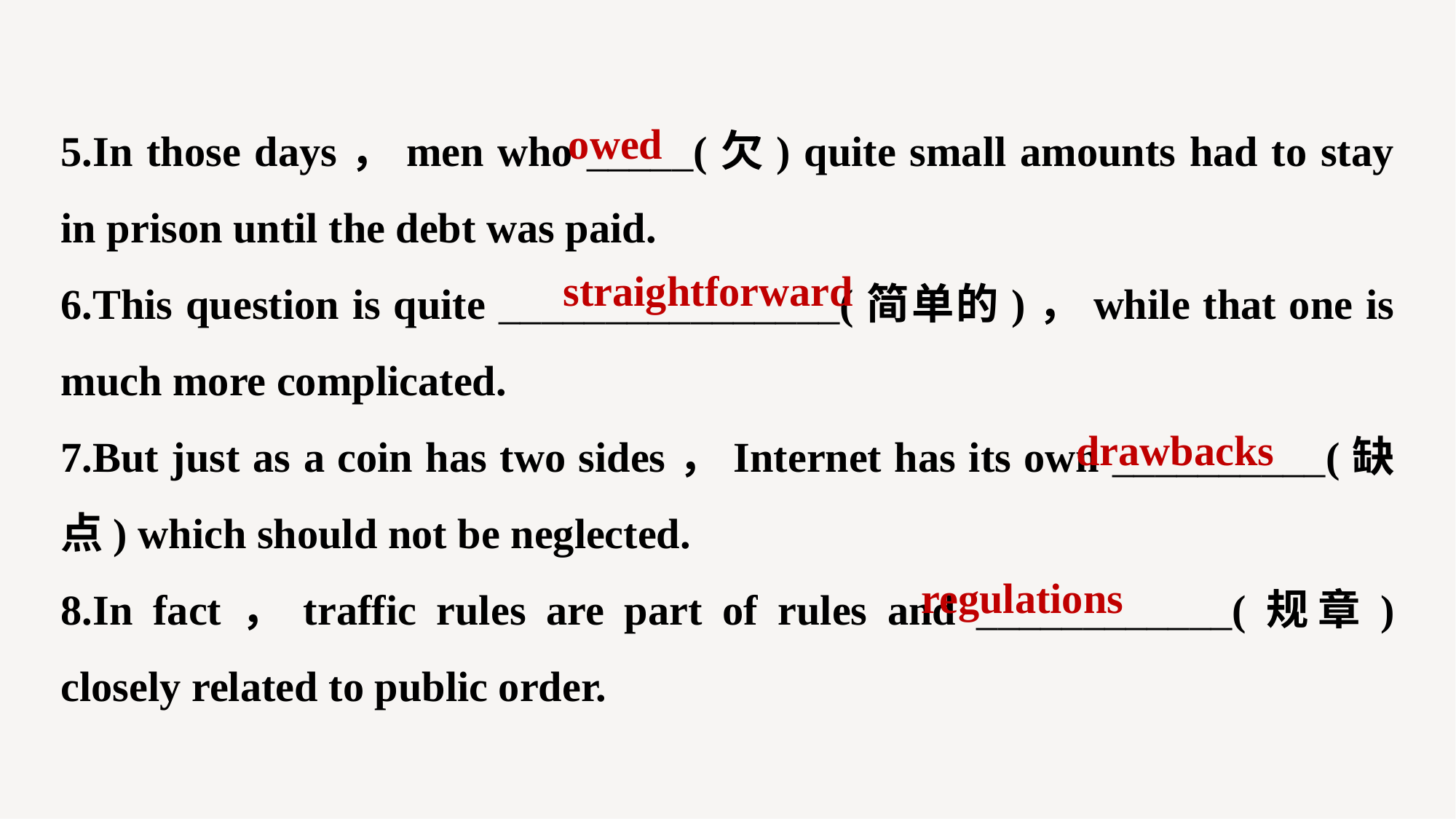

5.In those days，men who _____(欠) quite small amounts had to stay in prison until the debt was paid.
6.This question is quite ________________(简单的)，while that one is much more complicated.
7.But just as a coin has two sides，Internet has its own __________(缺点) which should not be neglected.
8.In fact，traffic rules are part of rules and ____________(规章) closely related to public order.
owed
straightforward
drawbacks
regulations